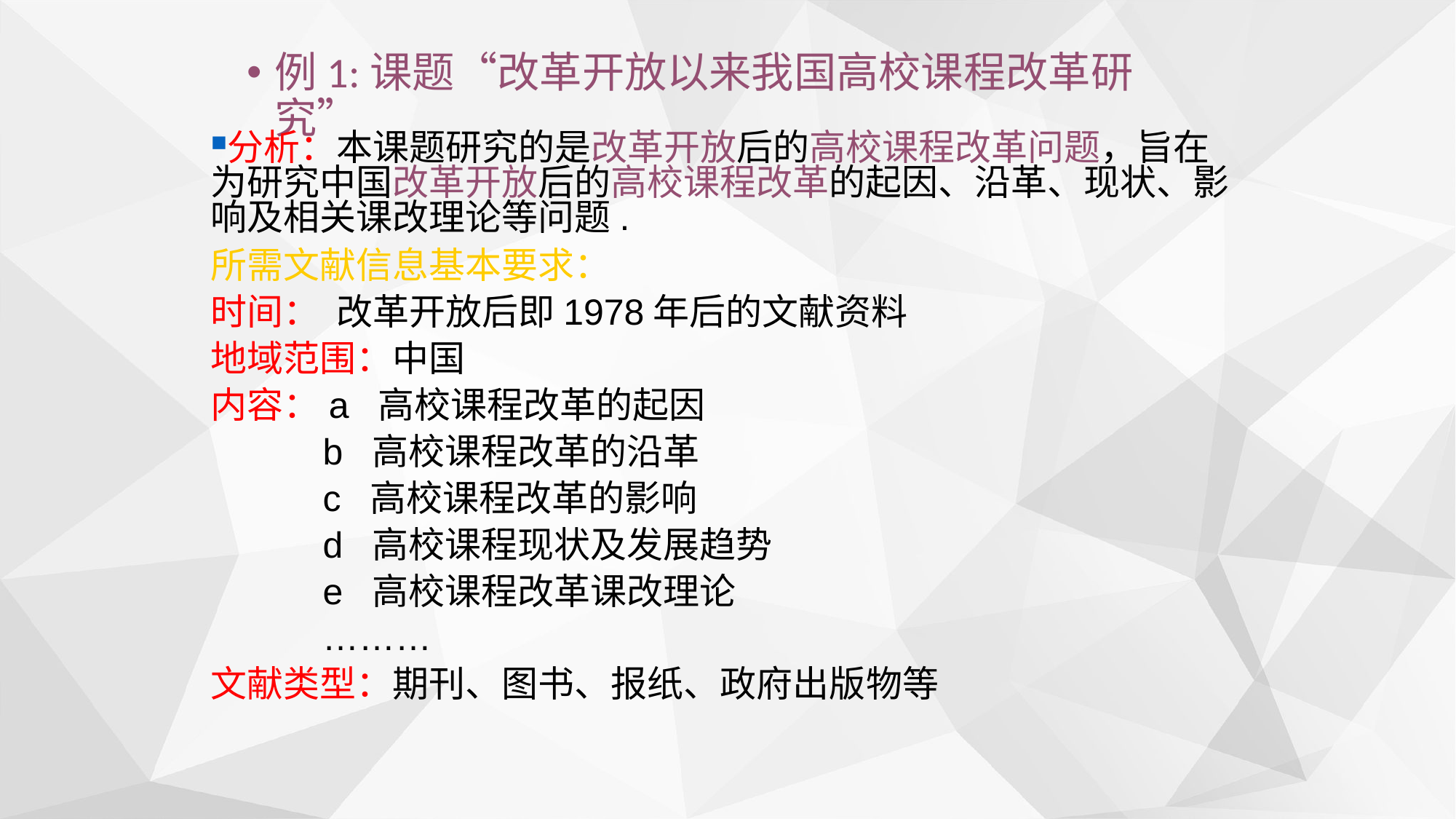

例1:课题“改革开放以来我国高校课程改革研究”
分析：本课题研究的是改革开放后的高校课程改革问题，旨在为研究中国改革开放后的高校课程改革的起因、沿革、现状、影响及相关课改理论等问题.
所需文献信息基本要求：
时间：  改革开放后即1978年后的文献资料
地域范围：中国
内容：a  高校课程改革的起因
           b  高校课程改革的沿革
           c  高校课程改革的影响
           d  高校课程现状及发展趋势
           e  高校课程改革课改理论
           ………
文献类型：期刊、图书、报纸、政府出版物等